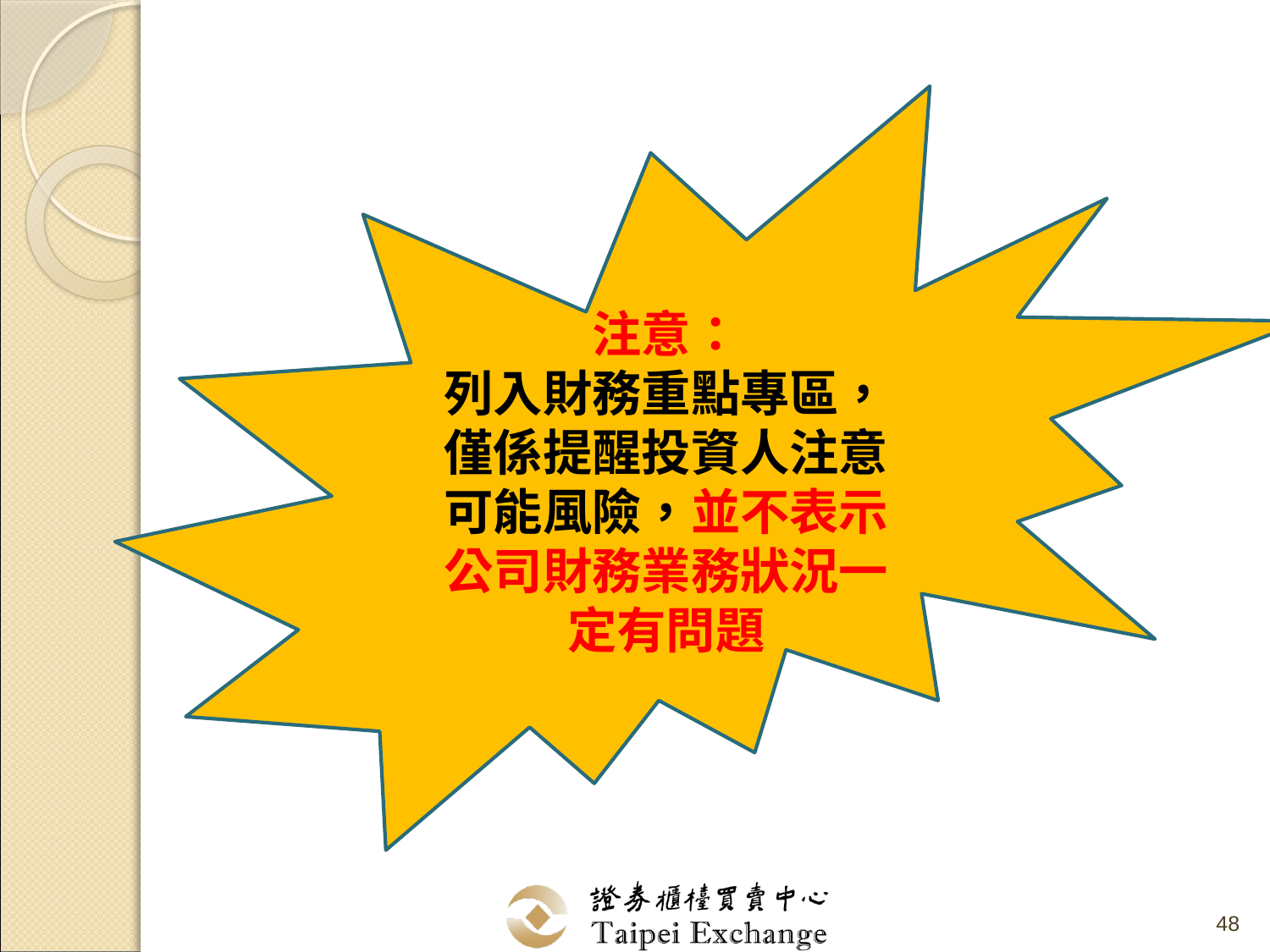

注意：
列入財務重點專區，僅係提醒投資人注意可能風險，並不表示公司財務業務狀況一定有問題